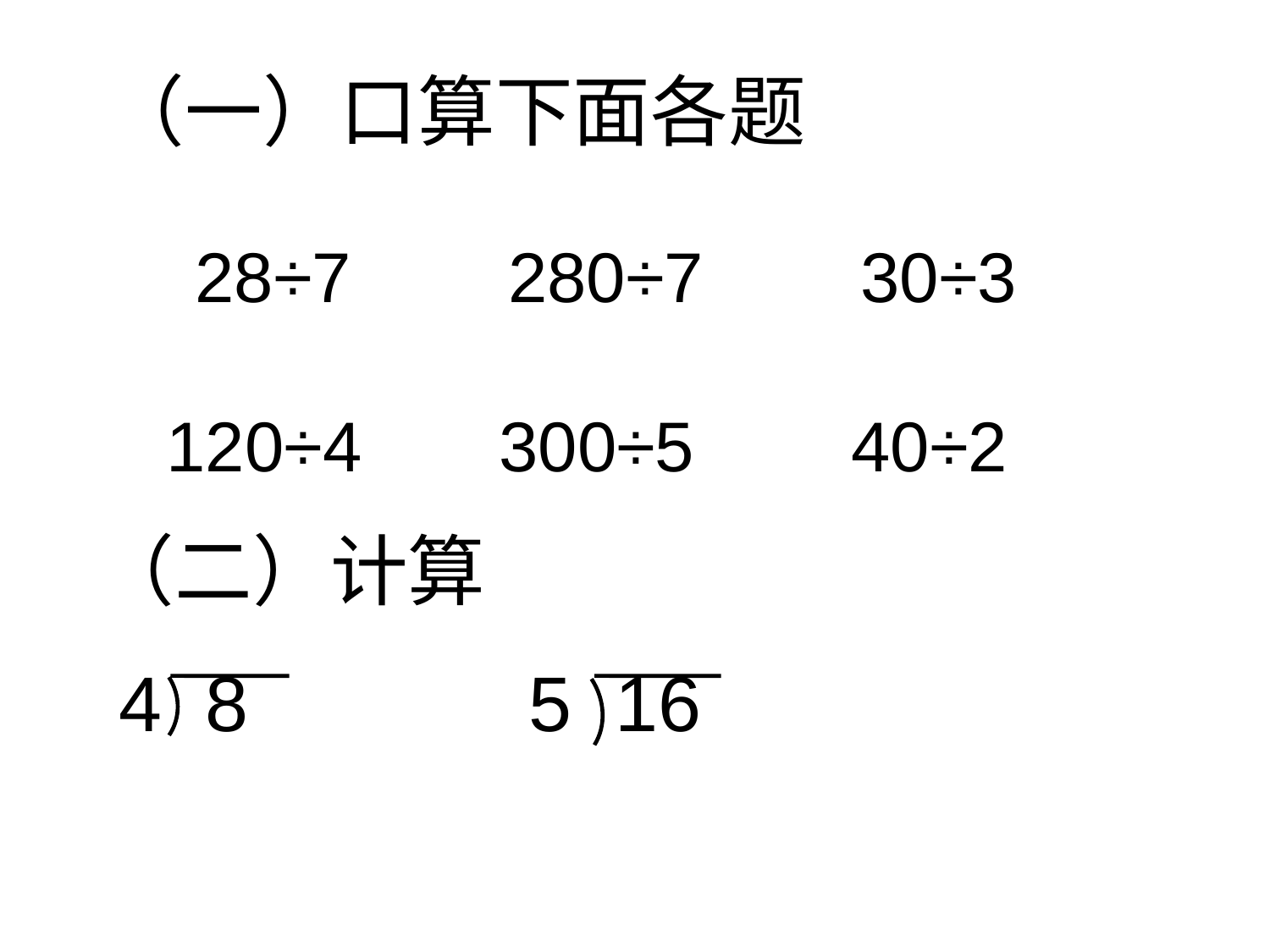

（一）口算下面各题

     28÷7        280÷7        30÷3
   120÷4       300÷5        40÷2
（二）计算
 4  8             5  16